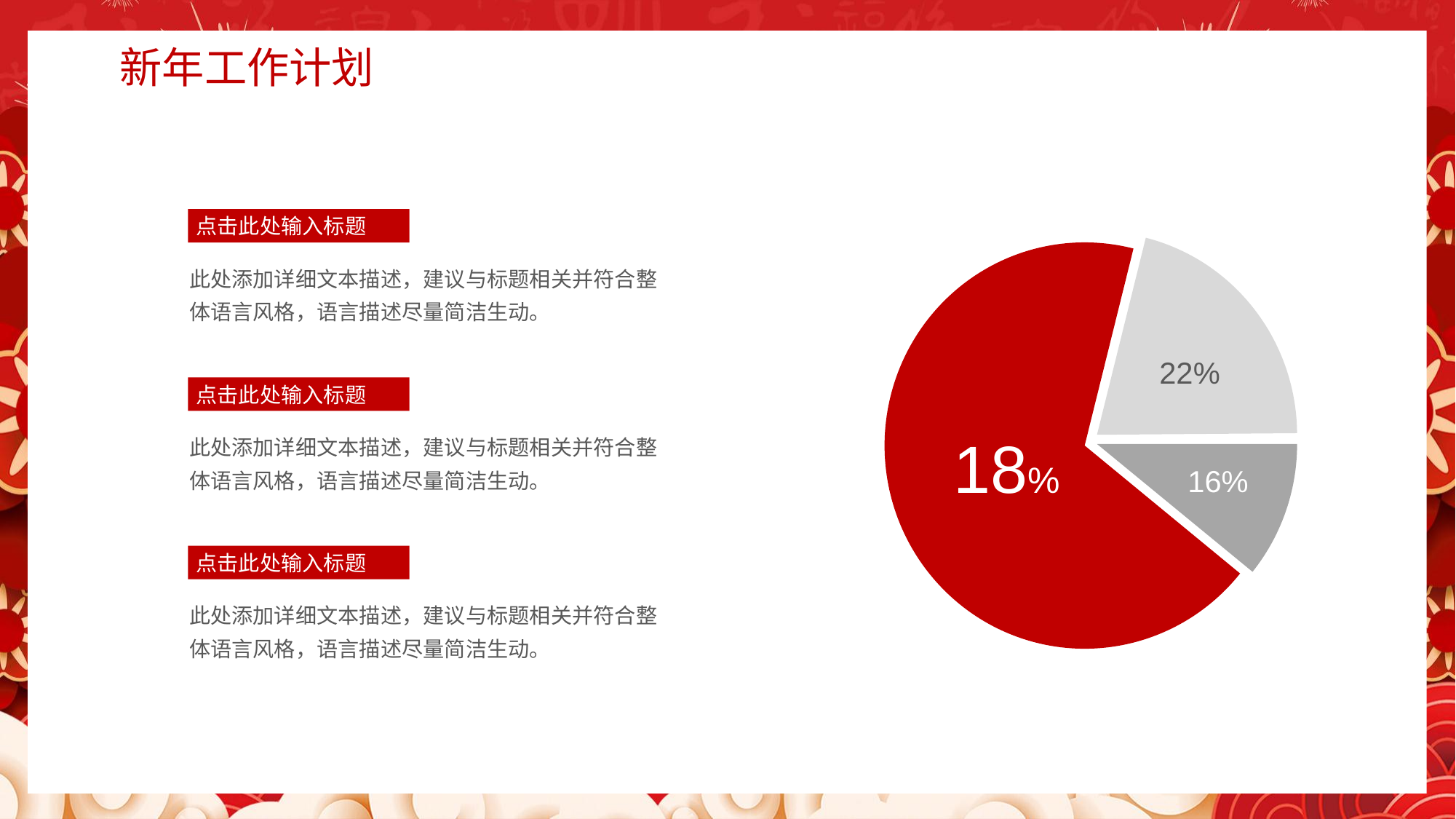

新年工作计划
点击此处输入标题

此处添加详细文本描述，建议与标题相关并符合整体语言风格，语言描述尽量简洁生动。
22%
点击此处输入标题
此处添加详细文本描述，建议与标题相关并符合整体语言风格，语言描述尽量简洁生动。
18%
16%
点击此处输入标题
此处添加详细文本描述，建议与标题相关并符合整体语言风格，语言描述尽量简洁生动。